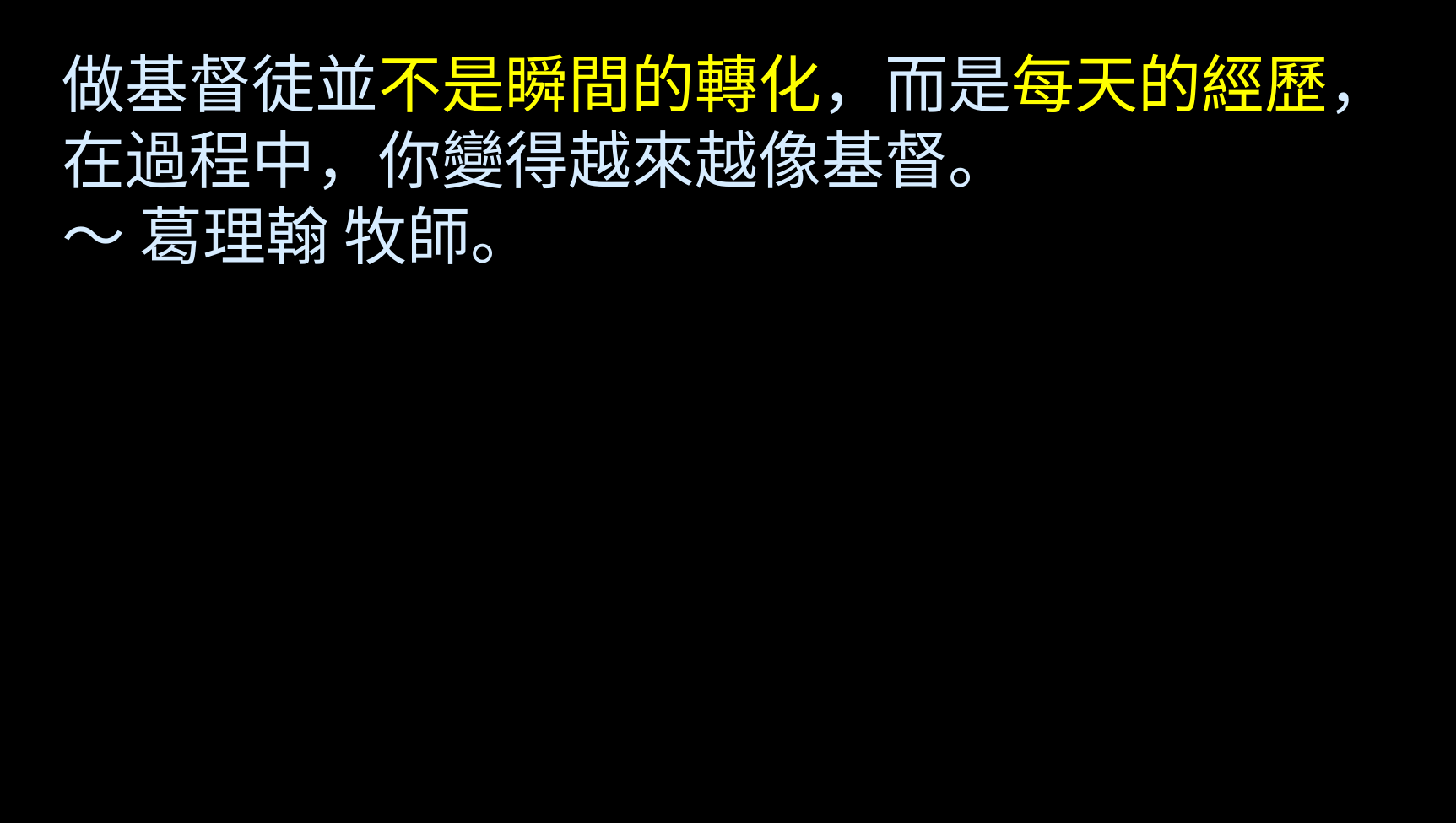

做基督徒並不是瞬間的轉化，而是每天的經歷，在過程中，你變得越來越像基督。
～ 葛理翰 牧師。